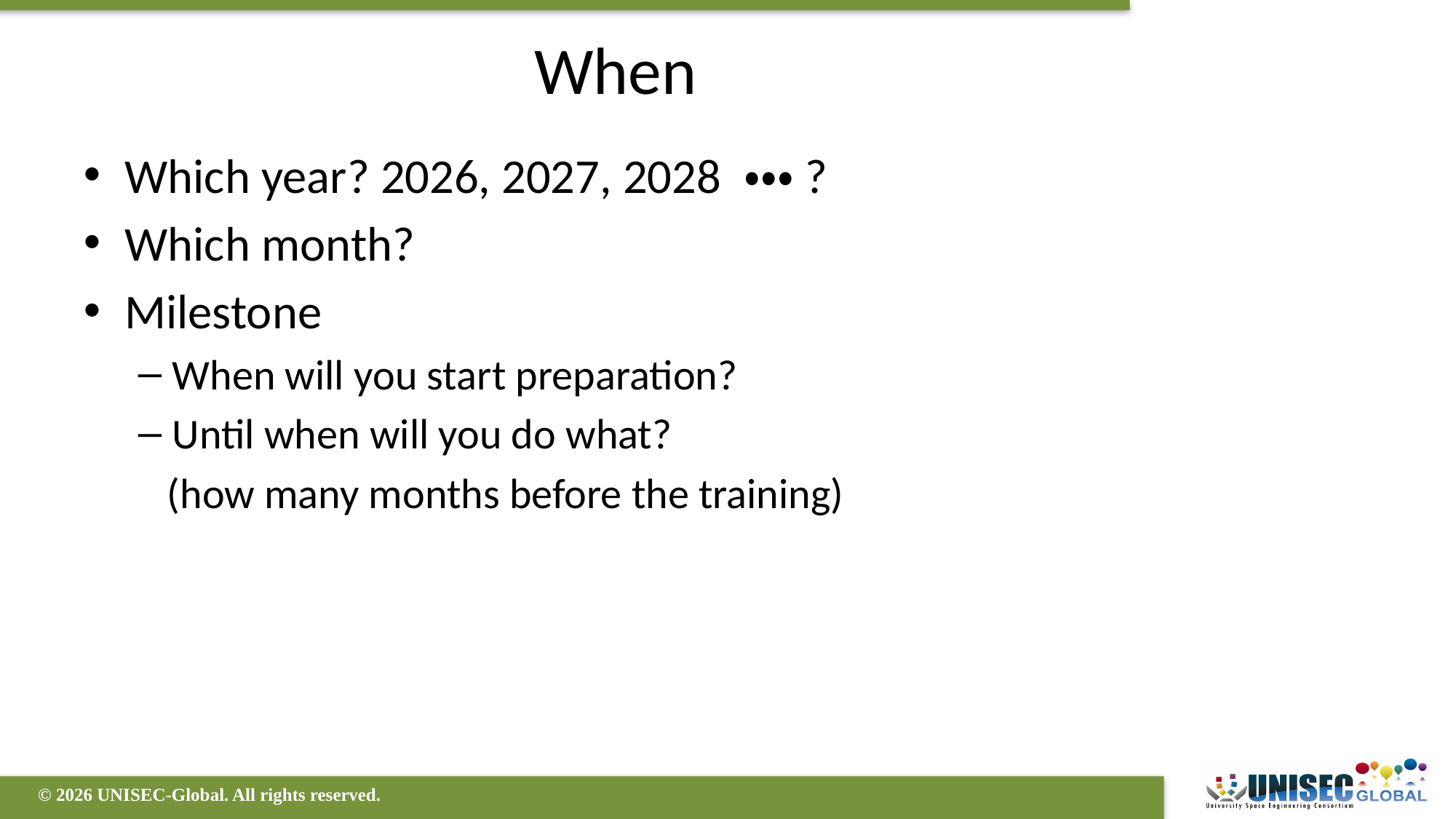

# When
Which year? 2026, 2027, 2028 ・・・?
Which month?
Milestone
When will you start preparation?
Until when will you do what?
   (how many months before the training)